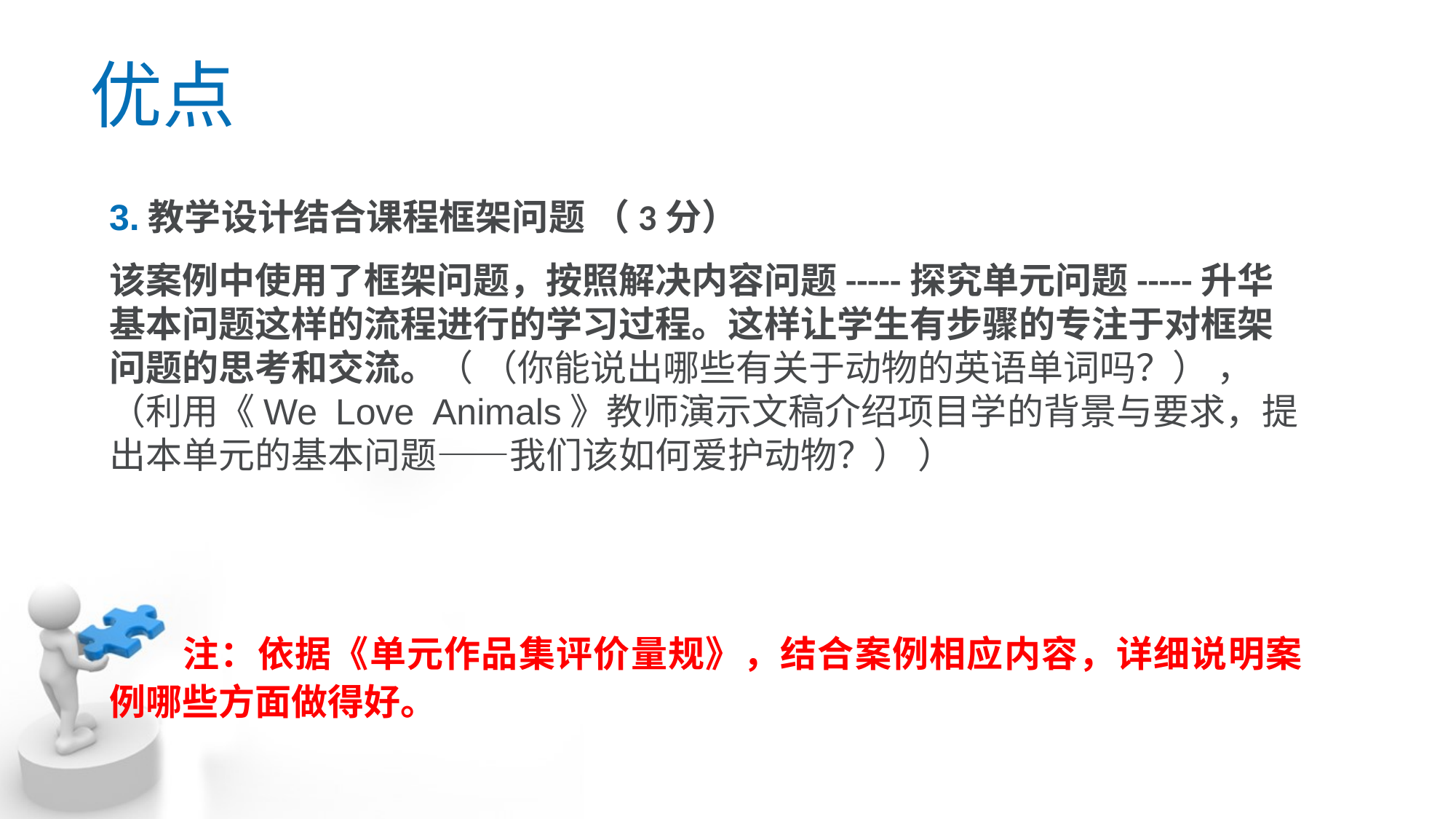

优点
3.教学设计结合课程框架问题 （3分）

该案例中使用了框架问题，按照解决内容问题-----探究单元问题-----升华基本问题这样的流程进行的学习过程。这样让学生有步骤的专注于对框架问题的思考和交流。（ （你能说出哪些有关于动物的英语单词吗？） ， （利用《We Love Animals》教师演示文稿介绍项目学的背景与要求，提出本单元的基本问题——我们该如何爱护动物？） ）

       注：依据《单元作品集评价量规》，结合案例相应内容，详细说明案例哪些方面做得好。